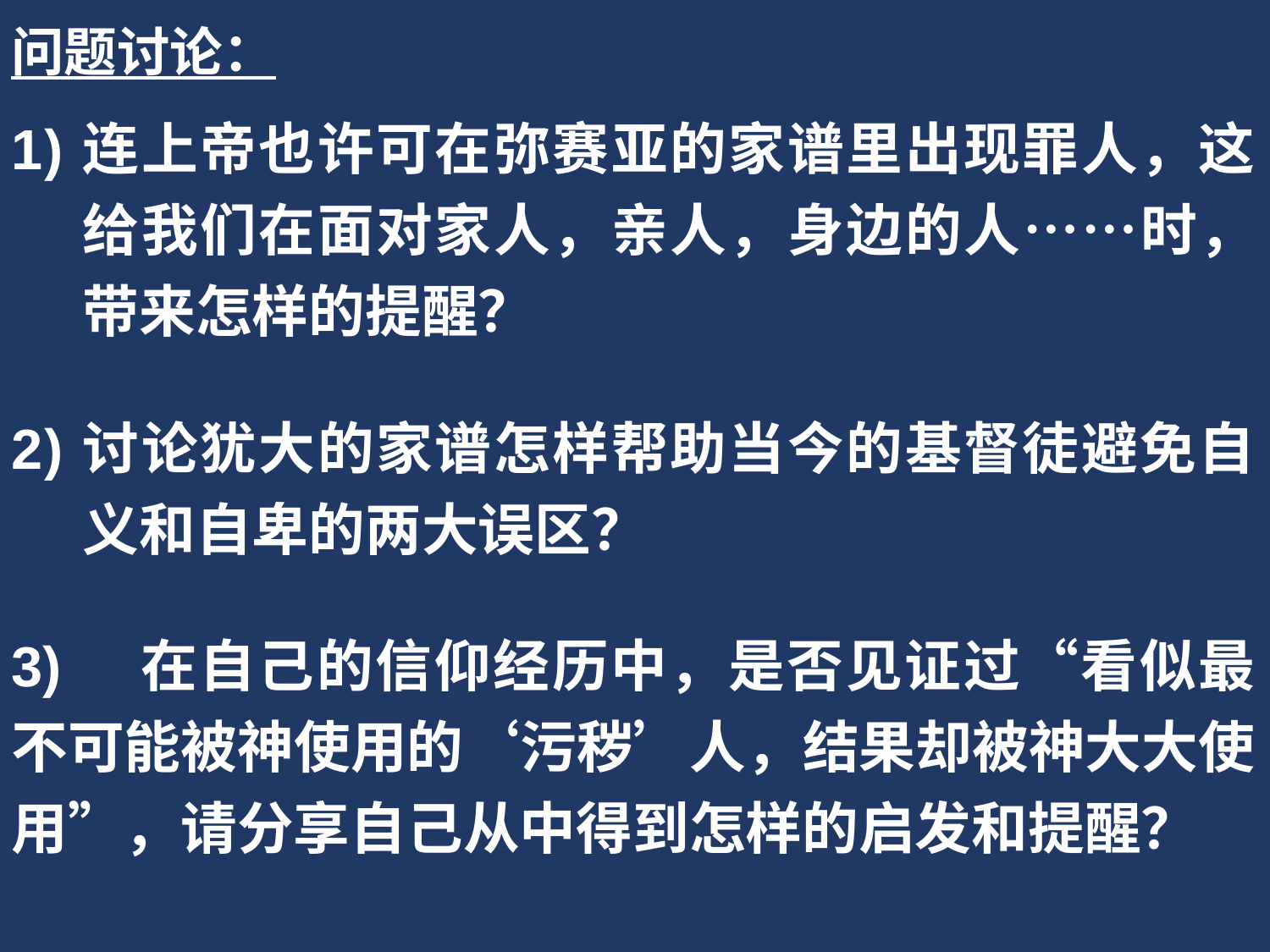

问题讨论：
连上帝也许可在弥赛亚的家谱里出现罪人，这给我们在面对家人，亲人，身边的人……时，带来怎样的提醒？

讨论犹大的家谱怎样帮助当今的基督徒避免自义和自卑的两大误区？

3)	在自己的信仰经历中，是否见证过“看似最不可能被神使用的‘污秽’人，结果却被神大大使用”，请分享自己从中得到怎样的启发和提醒？